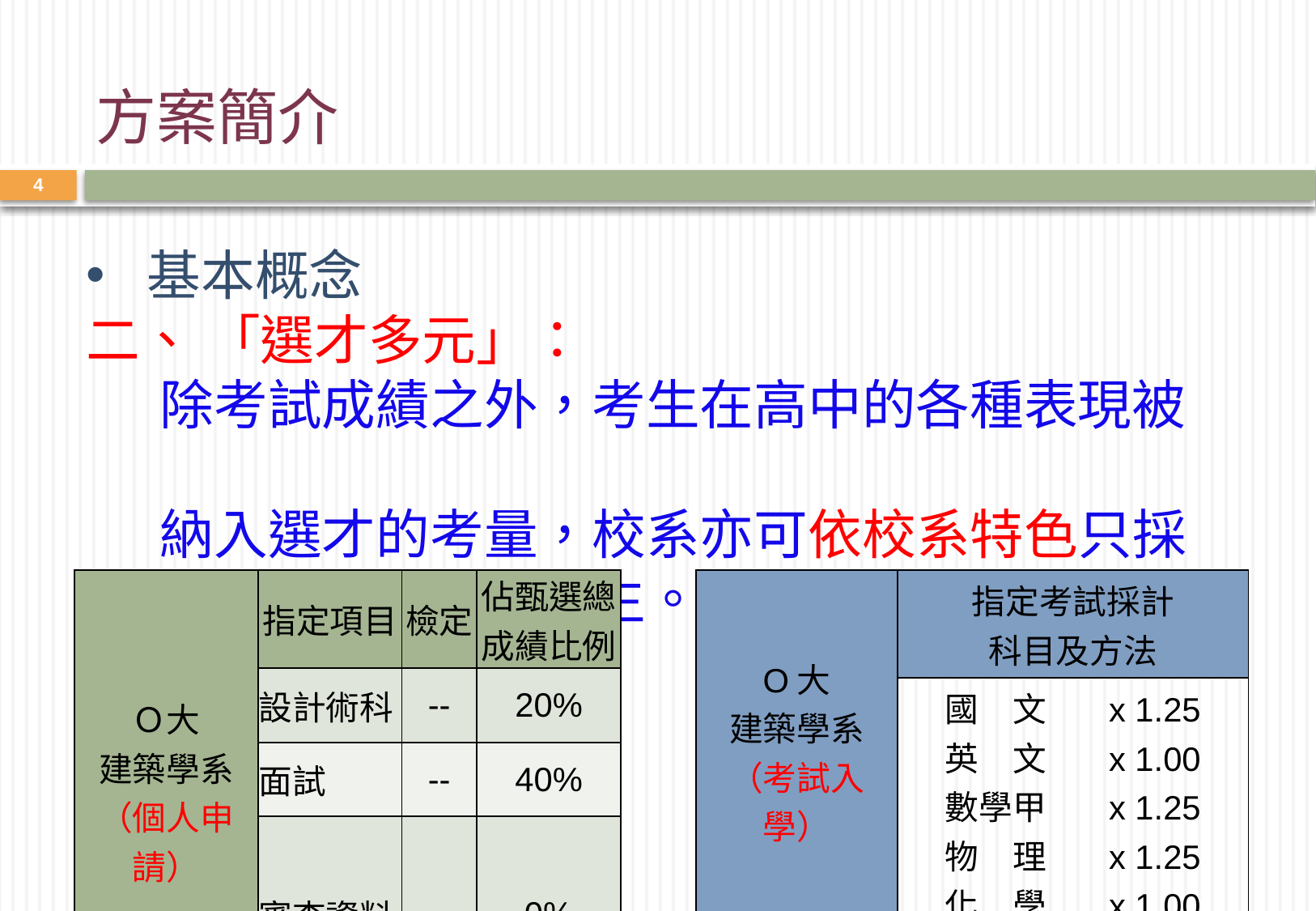

方案簡介
4
基本概念
二、 「選才多元」：
     除考試成績之外，考生在高中的各種表現被
     納入選才的考量，校系亦可依校系特色只採
     計部分考科錄取學生。

| Ｏ大 建築學系 （個人申請） | 指定項目 | 檢定 | 佔甄選總 成績比例 |
| --- | --- | --- | --- |
|  | 設計術科 | -- | 20% |
|  | 面試 | -- | 40% |
|  | 審查資料 | -- | 0% |
| O大 建築學系 （考試入學） | 指定考試採計 科目及方法 |
| --- | --- |
|  | 國　文       x 1.25 英　文       x 1.00 數學甲       x 1.25 物　理       x 1.25 化　學       x 1.00 |